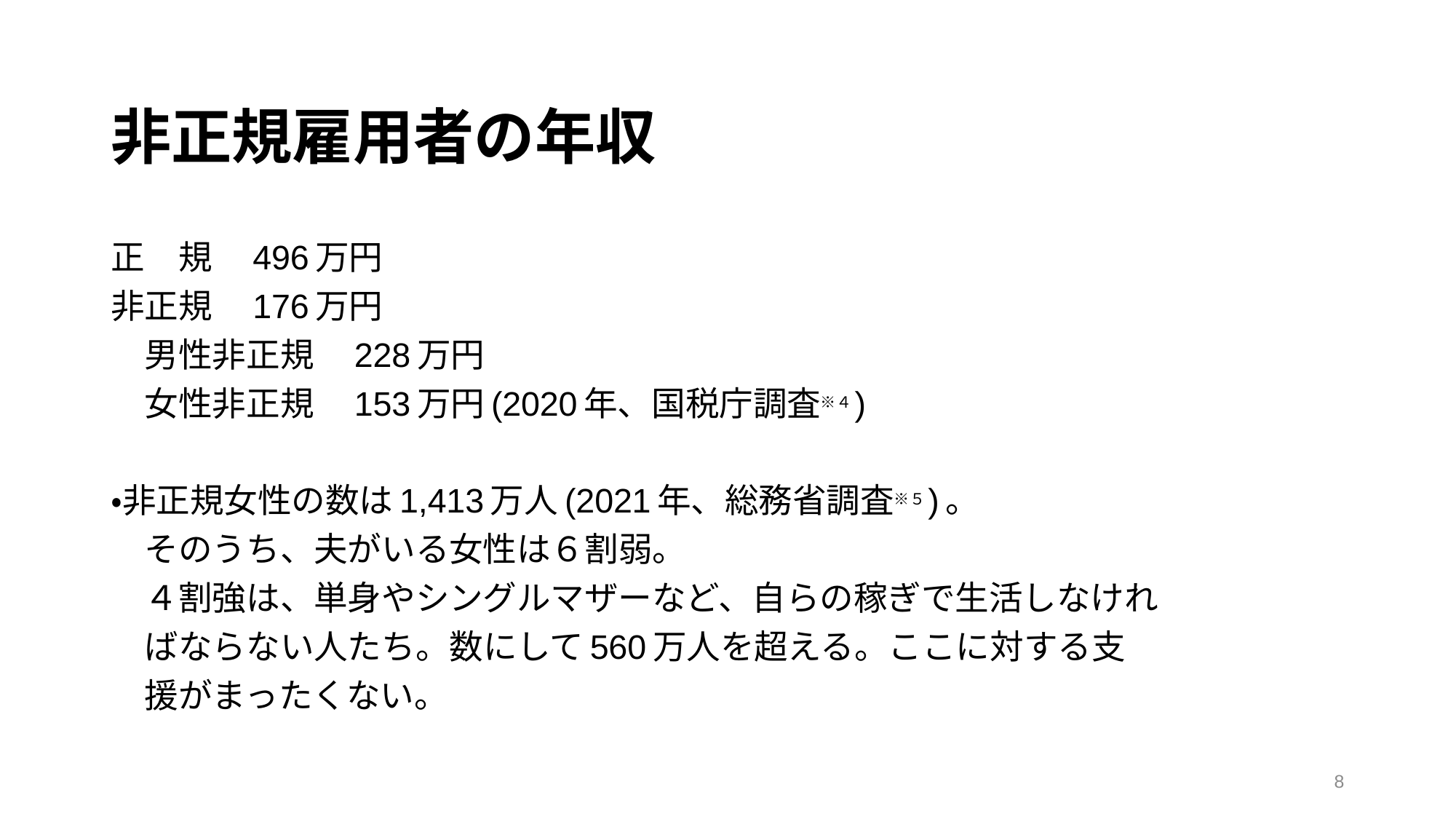

# 非正規雇用者の年収
正　規　496万円
非正規　176万円
　男性非正規　228万円
　女性非正規　153万円(2020年、国税庁調査※４)

・非正規女性の数は1,413万人(2021年、総務省調査※５)。
　そのうち、夫がいる女性は６割弱。
　４割強は、単身やシングルマザーなど、自らの稼ぎで生活しなけれ
　ばならない人たち。数にして560万人を超える。ここに対する支
　援がまったくない。
8